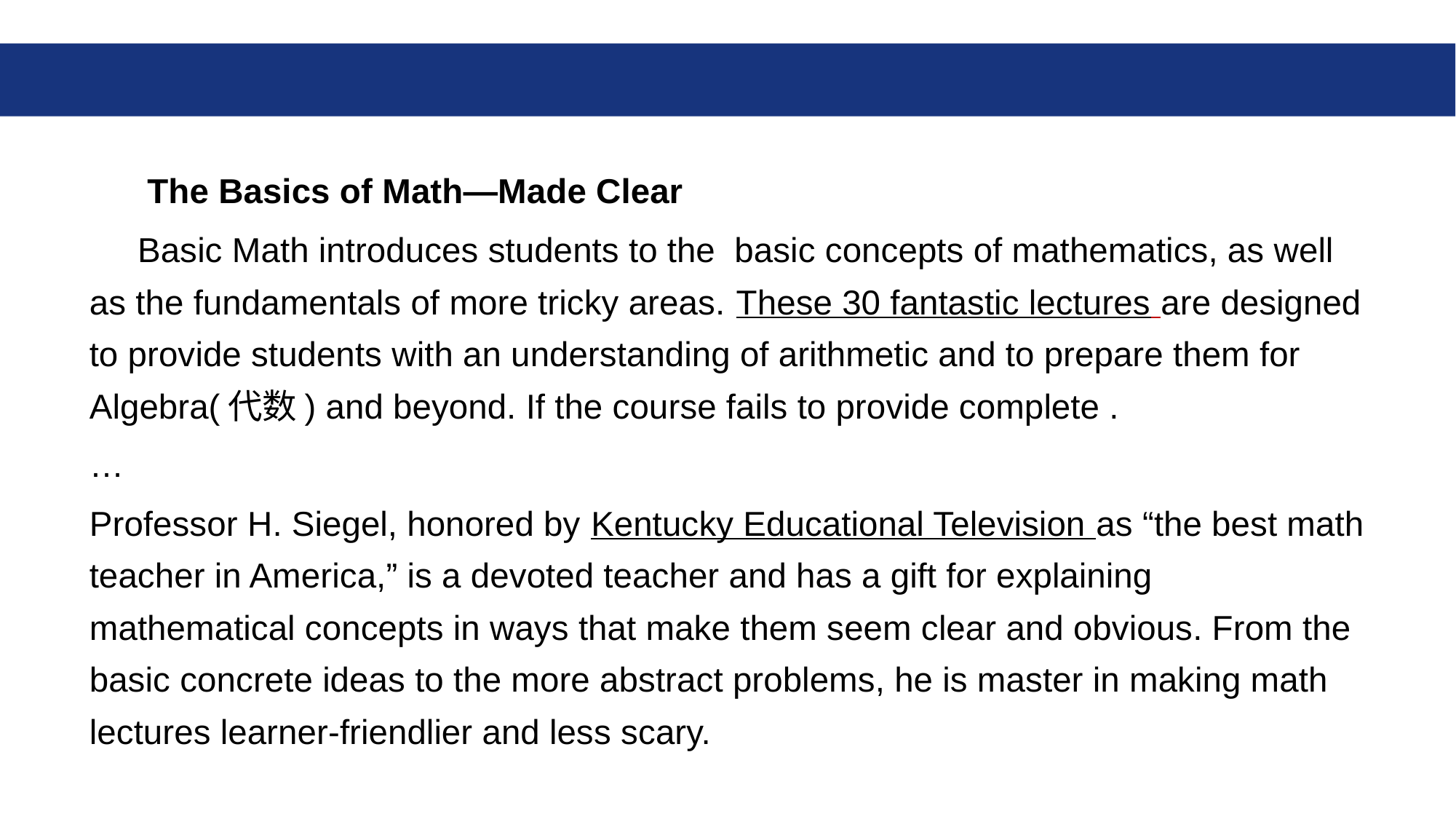

#
      The Basics of Math—Made Clear
     Basic Math introduces students to the  basic concepts of mathematics, as well as the fundamentals of more tricky areas. These 30 fantastic lectures are designed to provide students with an understanding of arithmetic and to prepare them for Algebra(代数) and beyond. If the course fails to provide complete .
…
Professor H. Siegel, honored by Kentucky Educational Television as “the best math teacher in America,” is a devoted teacher and has a gift for explaining mathematical concepts in ways that make them seem clear and obvious. From the basic concrete ideas to the more abstract problems, he is master in making math lectures learner-friendlier and less scary.